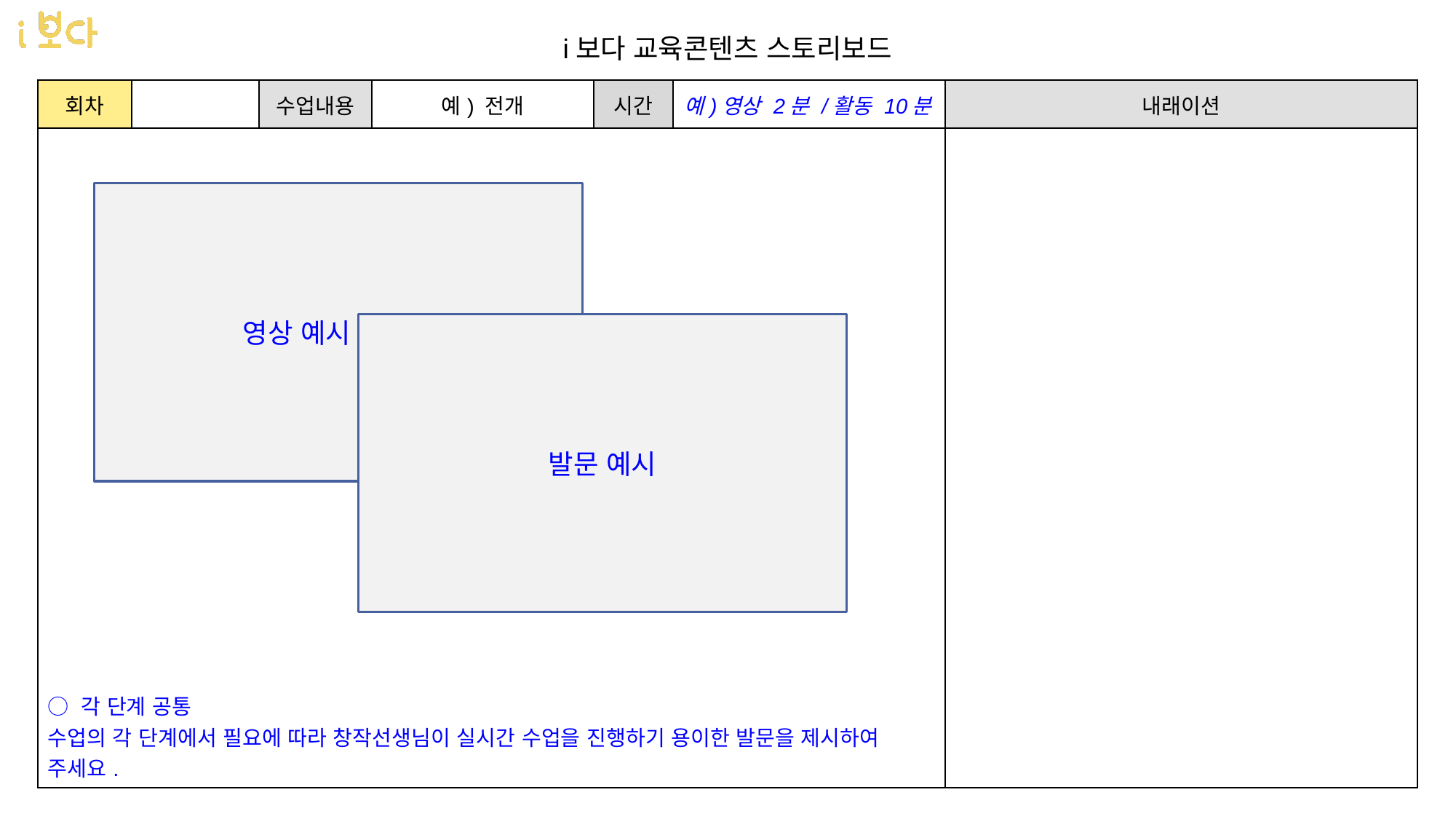

i보다 교육콘텐츠 스토리보드
| 회차 |  | 수업내용 | 예) 전개 | 시간 | 예)영상 2분 /활동 10분 | 내래이션 |
| --- | --- | --- | --- | --- | --- | --- |
| ○ 각 단계 공통 수업의 각 단계에서 필요에 따라 창작선생님이 실시간 수업을 진행하기 용이한 발문을 제시하여 주세요. |  |  |  |  |  |  |
영상 예시 스케치
발문 예시